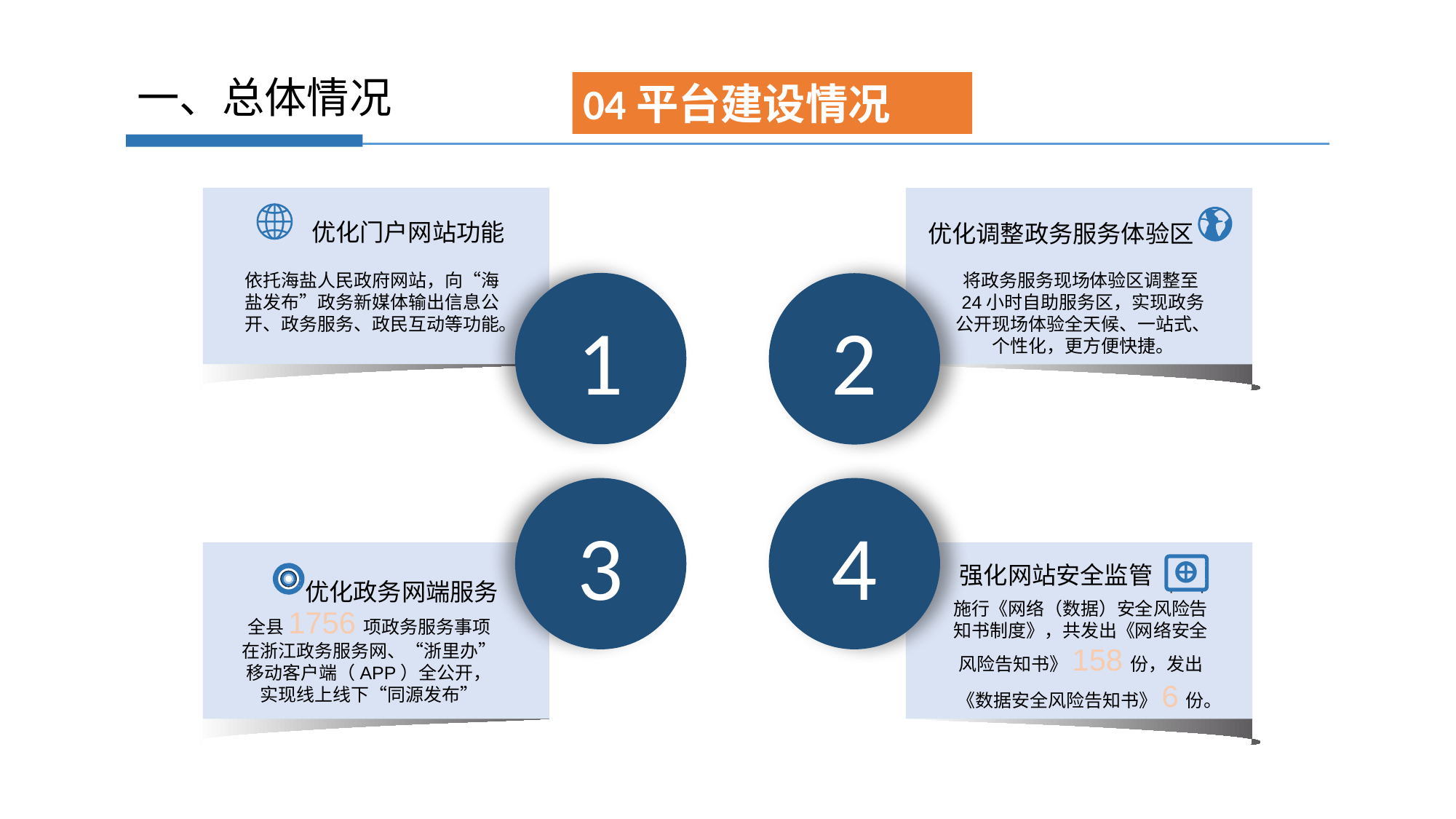

一、总体情况
04平台建设情况

优化门户网站功能
依托海盐人民政府网站，向“海盐发布”政务新媒体输出信息公开、政务服务、政民互动等功能。
1

优化调整政务服务体验区
将政务服务现场体验区调整至24小时自助服务区，实现政务公开现场体验全天候、一站式、个性化，更方便快捷。
2
3

优化政务网端服务
全县1756项政务服务事项在浙江政务服务网、“浙里办”移动客户端（APP）全公开，实现线上线下“同源发布”

4

强化网站安全监管
施行《网络（数据）安全风险告知书制度》，共发出《网络安全风险告知书》158份，发出《数据安全风险告知书》6份。